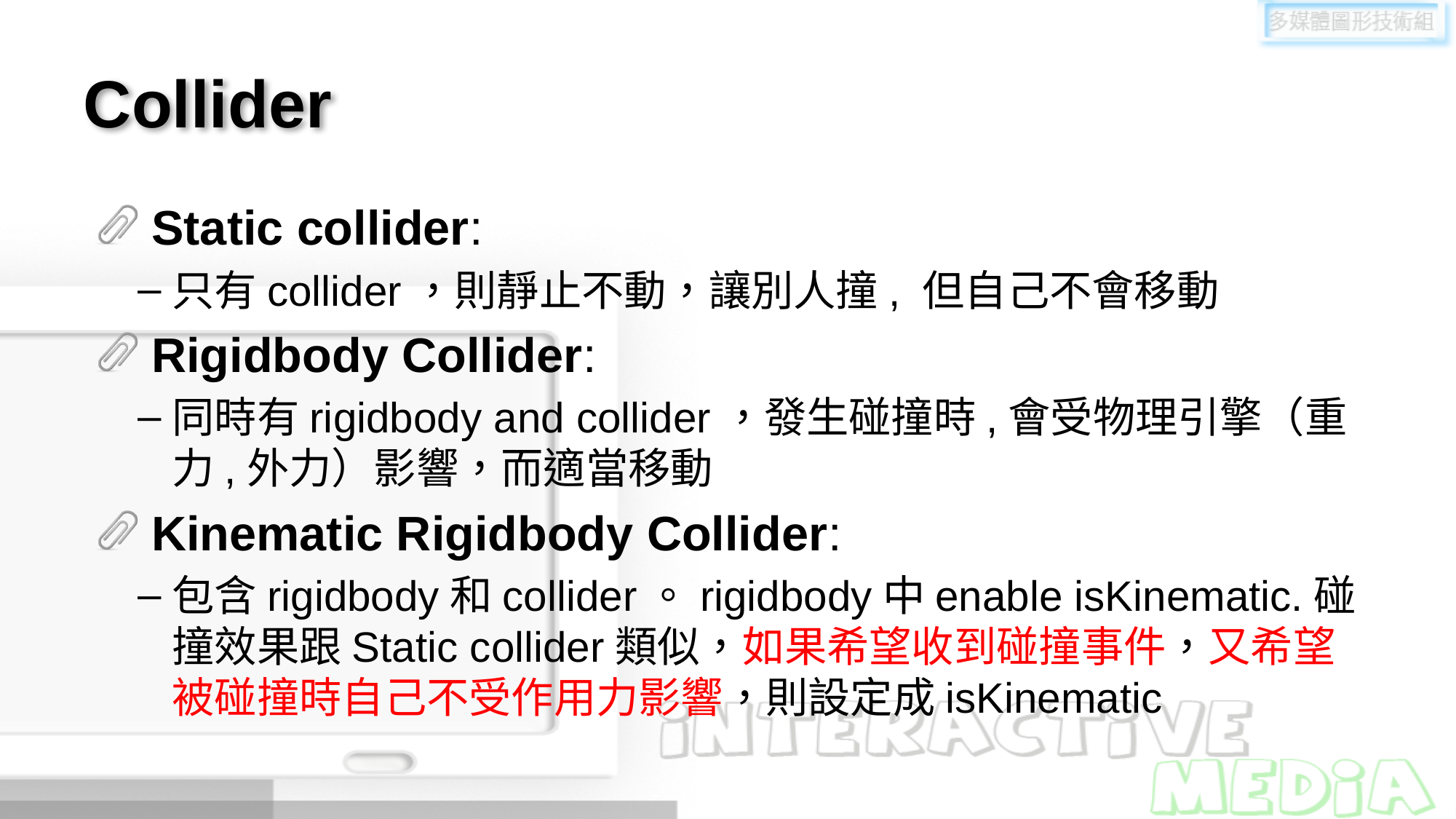

# Collider
Static collider:
只有collider，則靜止不動，讓別人撞, 但自己不會移動
Rigidbody Collider:
同時有rigidbody and collider，發生碰撞時,會受物理引擎（重力,外力）影響，而適當移動
Kinematic Rigidbody Collider:
包含rigidbody和collider。rigidbody中enable isKinematic.碰撞效果跟Static collider類似，如果希望收到碰撞事件，又希望被碰撞時自己不受作用力影響，則設定成isKinematic